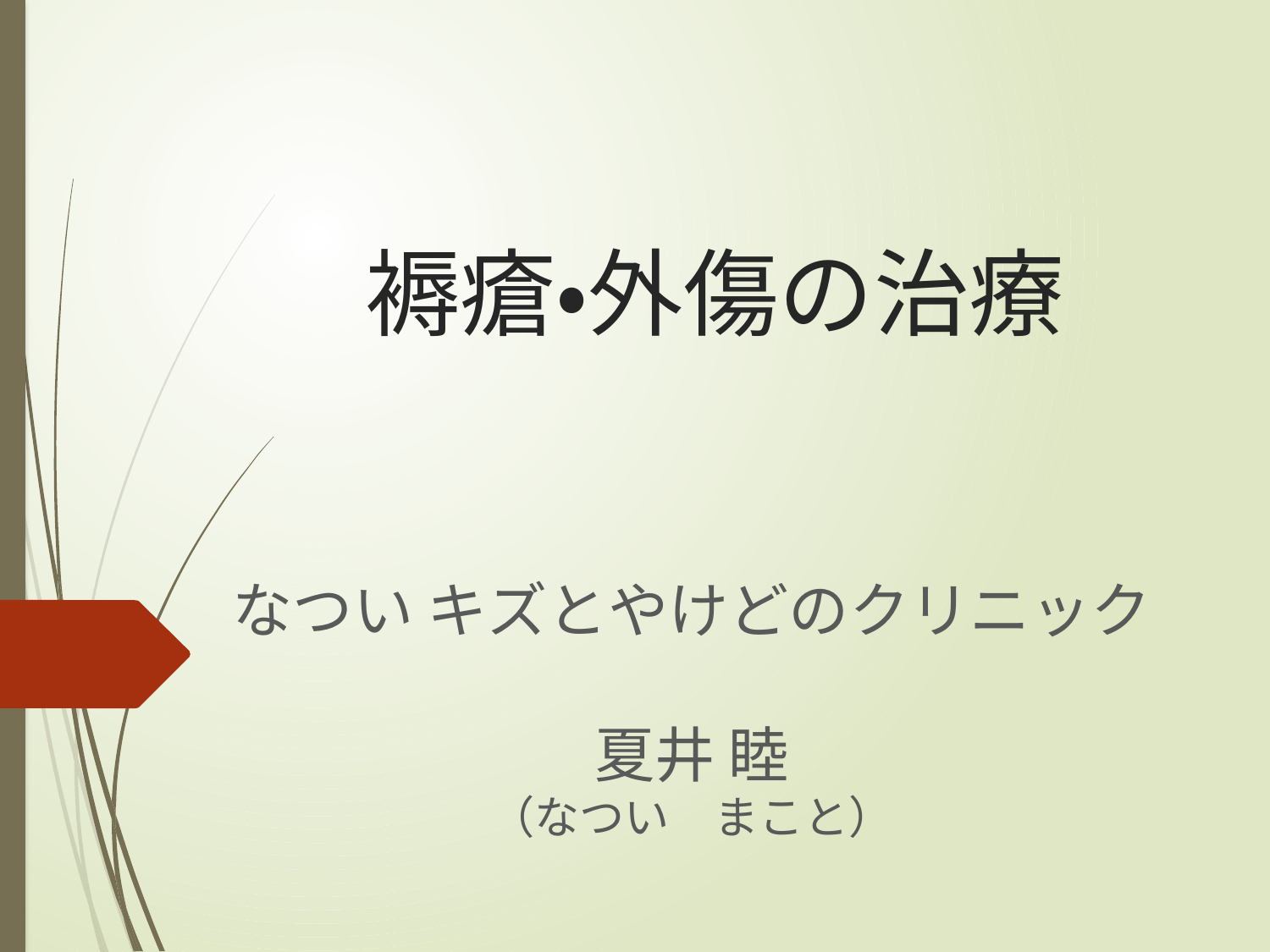

# 褥瘡・外傷の治療
なつい キズとやけどのクリニック
夏井 睦
（なつい　まこと）